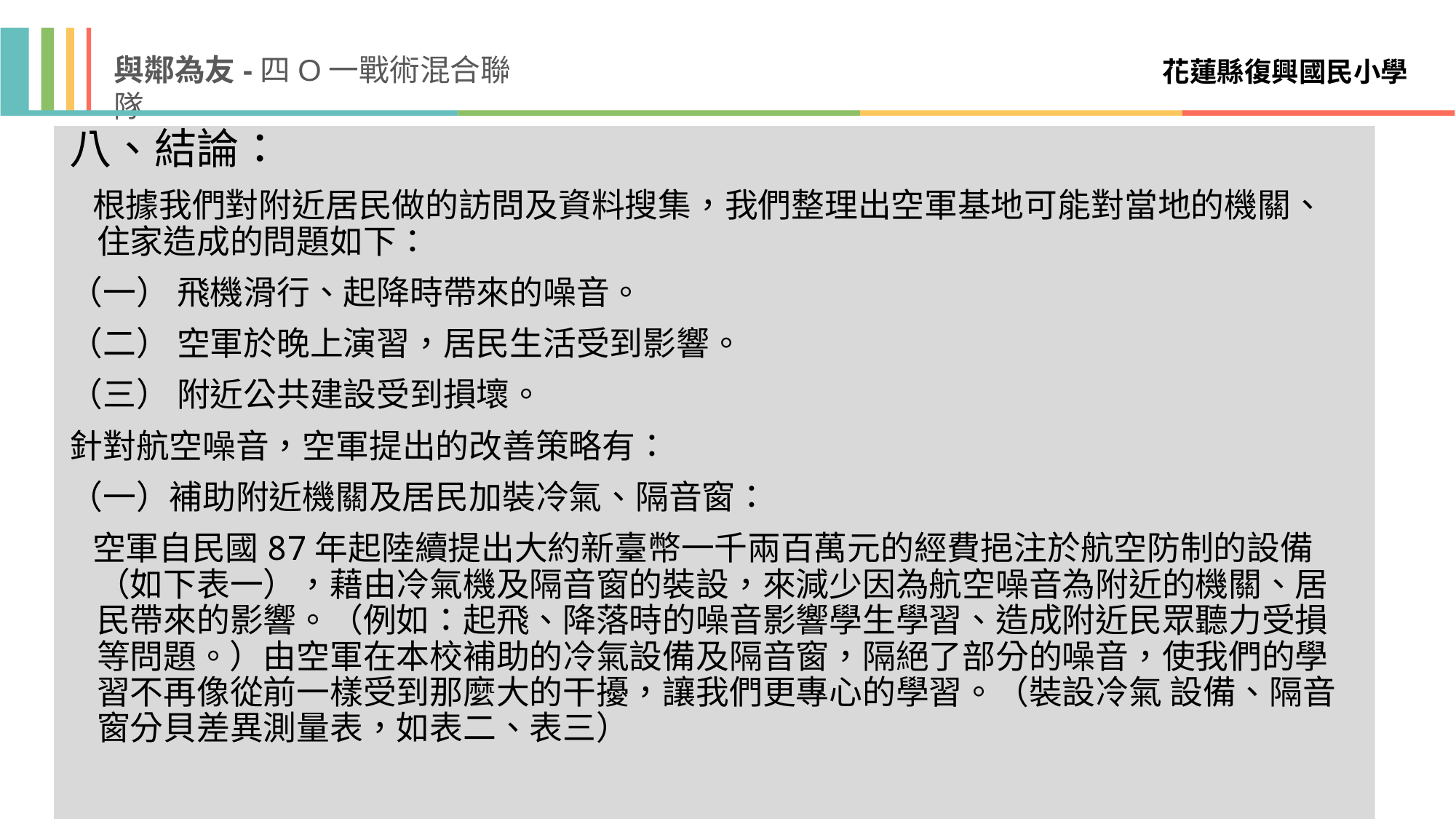

與鄰為友-四O一戰術混合聯隊
花蓮縣復興國民小學

八、結論：
  根據我們對附近居民做的訪問及資料搜集，我們整理出空軍基地可能對當地的機關、住家造成的問題如下：
（一） 飛機滑行、起降時帶來的噪音。
（二） 空軍於晚上演習，居民生活受到影響。
（三） 附近公共建設受到損壞。
針對航空噪音，空軍提出的改善策略有：
（一）補助附近機關及居民加裝冷氣、隔音窗：
  空軍自民國87年起陸續提出大約新臺幣一千兩百萬元的經費挹注於航空防制的設備（如下表一），藉由冷氣機及隔音窗的裝設，來減少因為航空噪音為附近的機關、居民帶來的影響。（例如：起飛、降落時的噪音影響學生學習、造成附近民眾聽力受損等問題。）由空軍在本校補助的冷氣設備及隔音窗，隔絕了部分的噪音，使我們的學習不再像從前一樣受到那麼大的干擾，讓我們更專心的學習。（裝設冷氣 設備、隔音窗分貝差異測量表，如表二、表三）